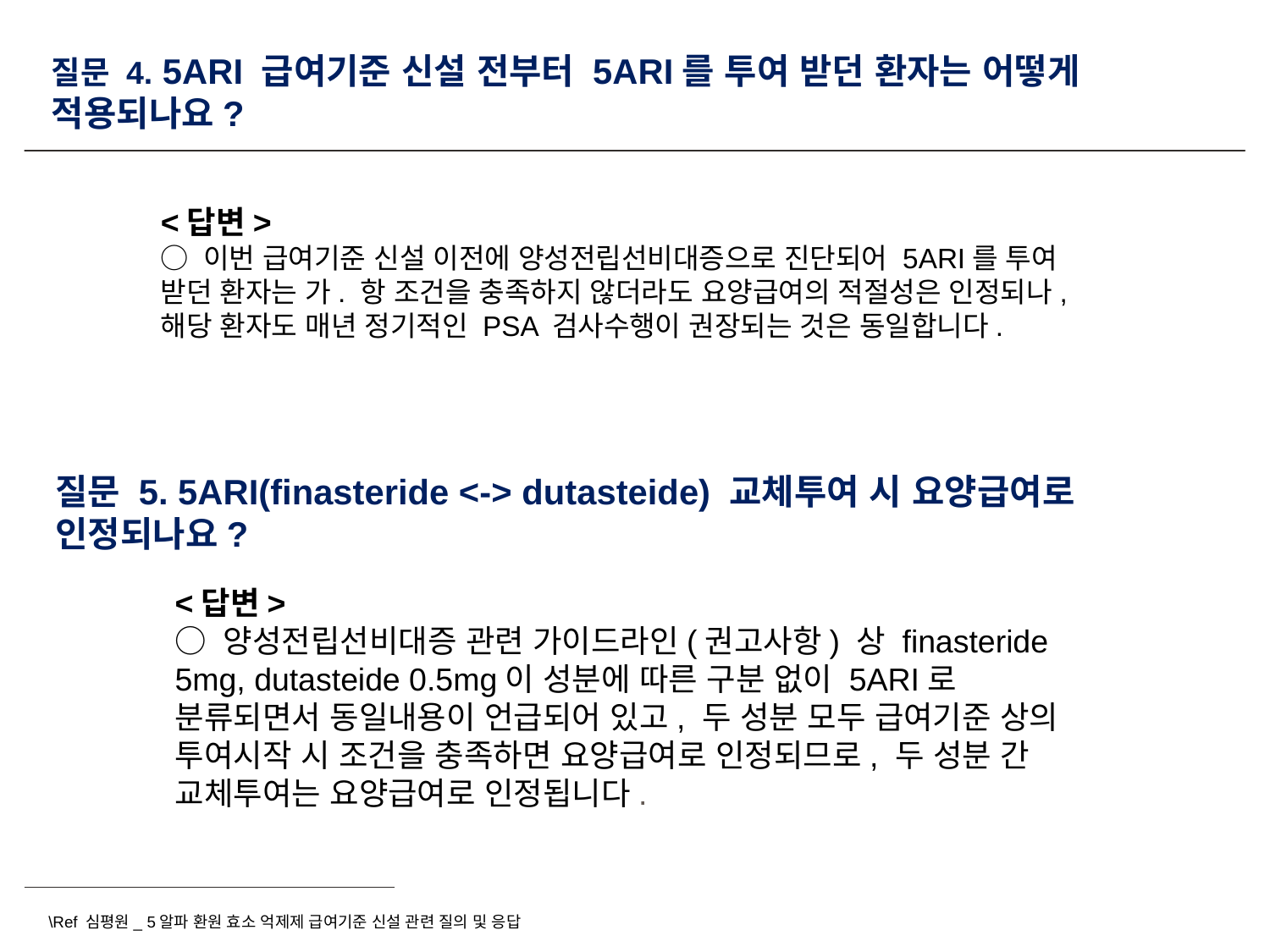

# 질문 4. 5ARI 급여기준 신설 전부터 5ARI를 투여 받던 환자는 어떻게 적용되나요?

<답변>
○ 이번 급여기준 신설 이전에 양성전립선비대증으로 진단되어 5ARI를 투여 받던 환자는 가. 항 조건을 충족하지 않더라도 요양급여의 적절성은 인정되나, 해당 환자도 매년 정기적인 PSA 검사수행이 권장되는 것은 동일합니다.
질문 5. 5ARI(finasteride <-> dutasteide) 교체투여 시 요양급여로 인정되나요?

<답변>
○ 양성전립선비대증 관련 가이드라인(권고사항) 상 finasteride 5mg, dutasteide 0.5mg이 성분에 따른 구분 없이 5ARI로 분류되면서 동일내용이 언급되어 있고, 두 성분 모두 급여기준 상의 투여시작 시 조건을 충족하면 요양급여로 인정되므로, 두 성분 간 교체투여는 요양급여로 인정됩니다.
\Ref 심평원_ 5알파 환원 효소 억제제 급여기준 신설 관련 질의 및 응답